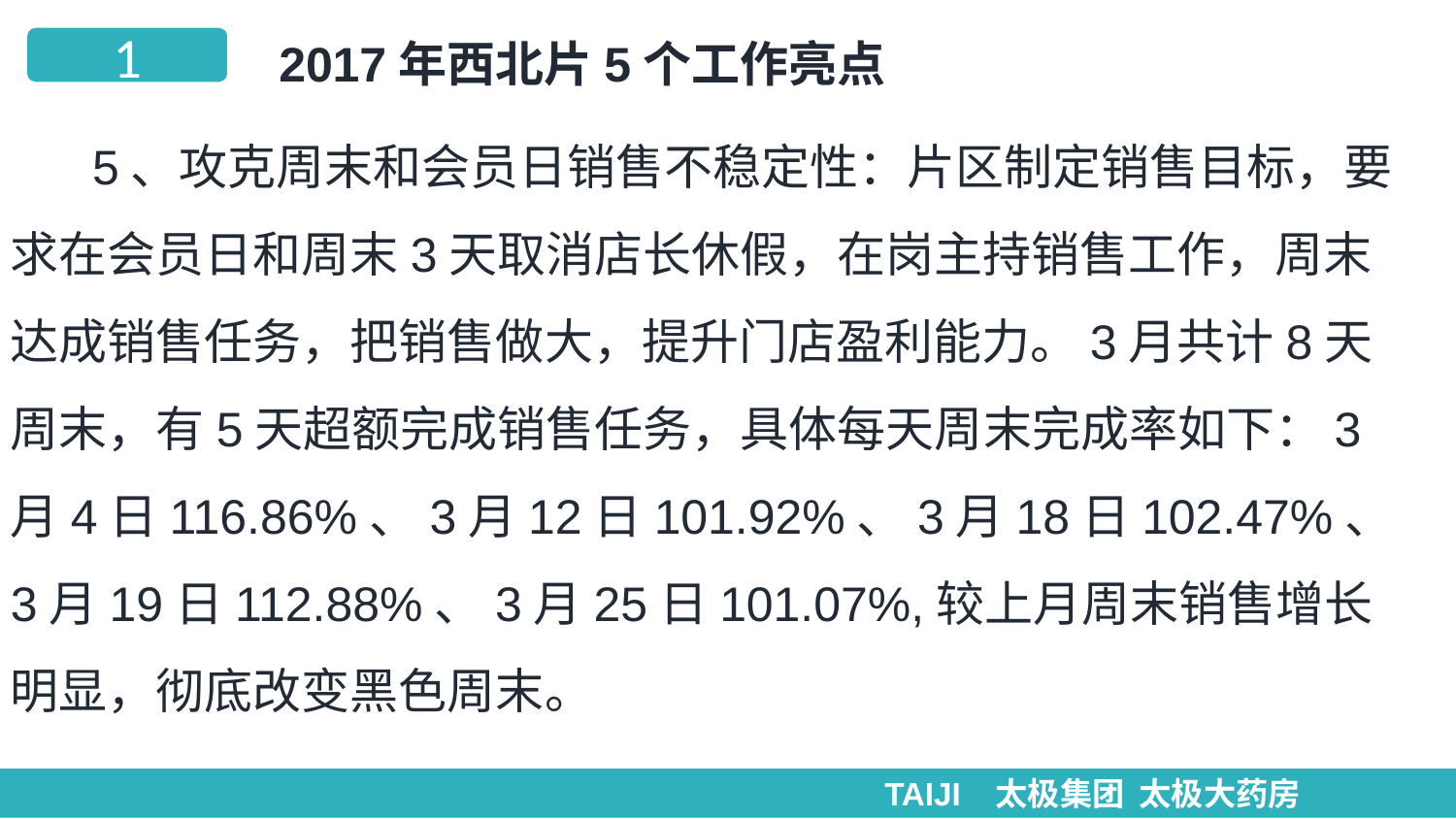

2017年西北片5个工作亮点
1
      5、攻克周末和会员日销售不稳定性：片区制定销售目标，要求在会员日和周末3天取消店长休假，在岗主持销售工作，周末达成销售任务，把销售做大，提升门店盈利能力。3月共计8天周末，有5天超额完成销售任务，具体每天周末完成率如下：3月4日116.86%、3月12日101.92%、3月18日102.47%、3月19日112.88%、3月25日101.07%,较上月周末销售增长明显，彻底改变黑色周末。

                                                                                 TAIJI   太极集团  太极大药房